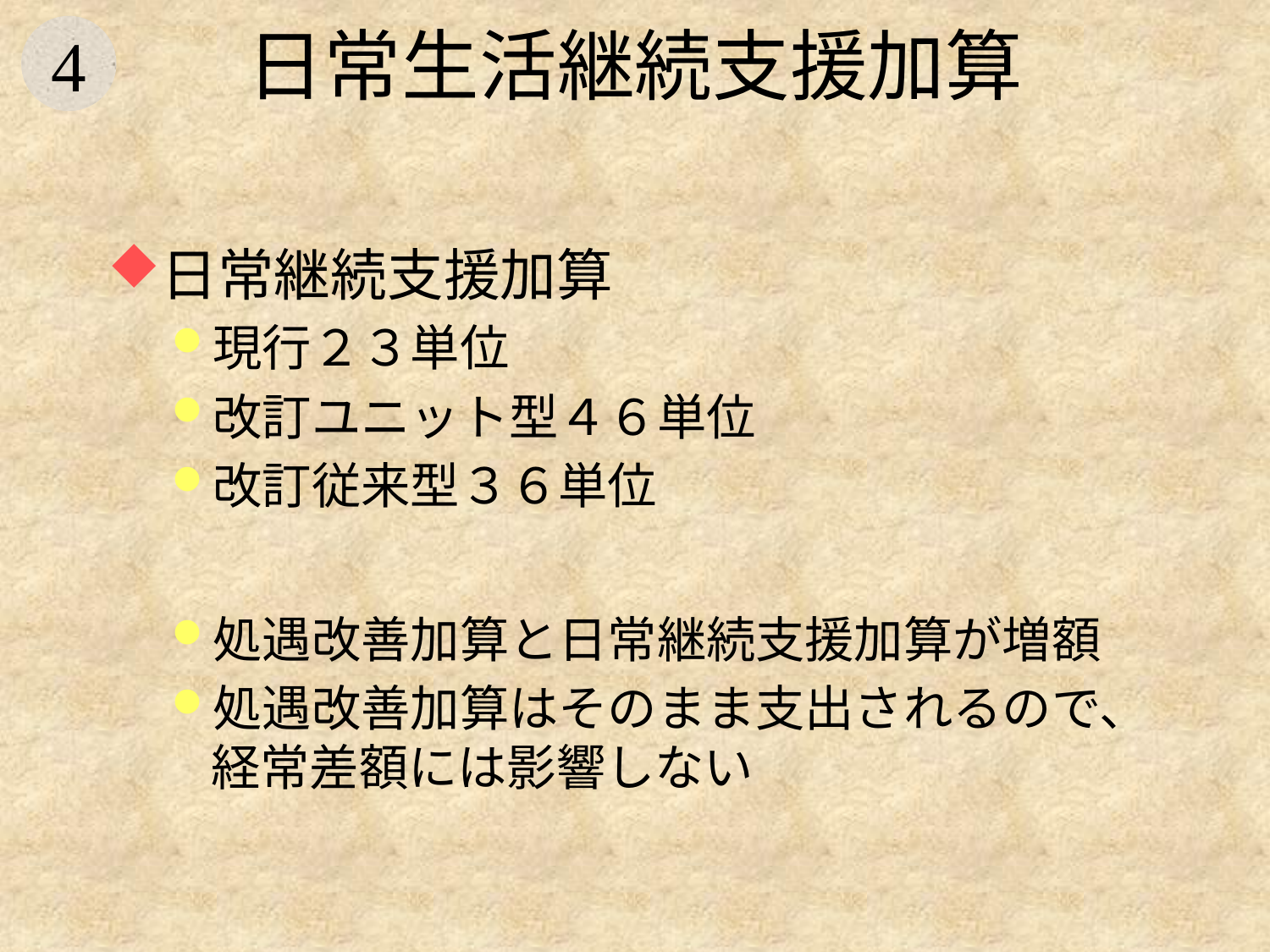

# 日常生活継続支援加算
日常継続支援加算
現行２３単位
改訂ユニット型４６単位
改訂従来型３６単位

処遇改善加算と日常継続支援加算が増額
処遇改善加算はそのまま支出されるので、経常差額には影響しない